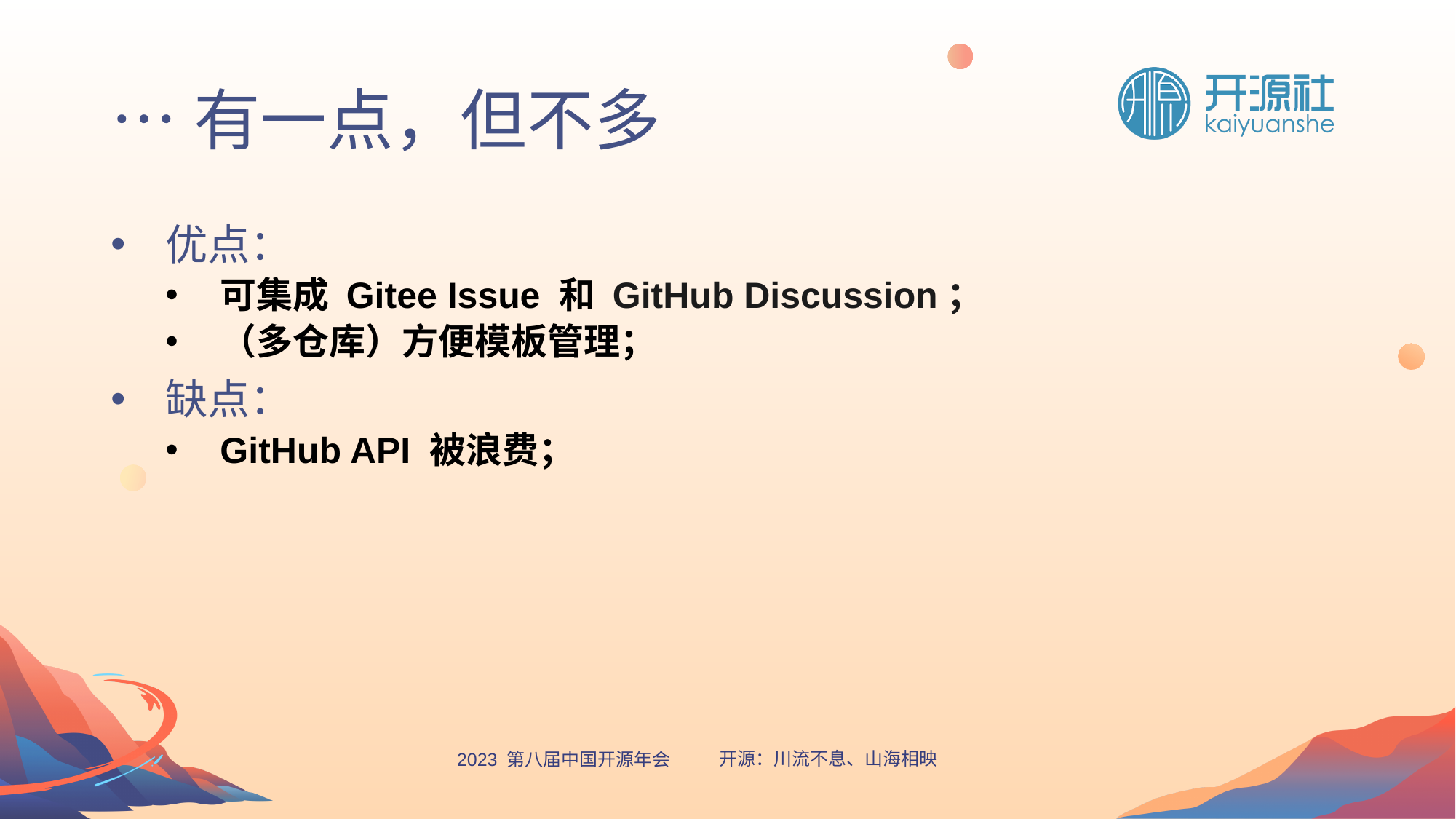

# …有一点，但不多
优点：
可集成 Gitee Issue 和 GitHub Discussion；
（多仓库）方便模板管理；
缺点：
GitHub API 被浪费；